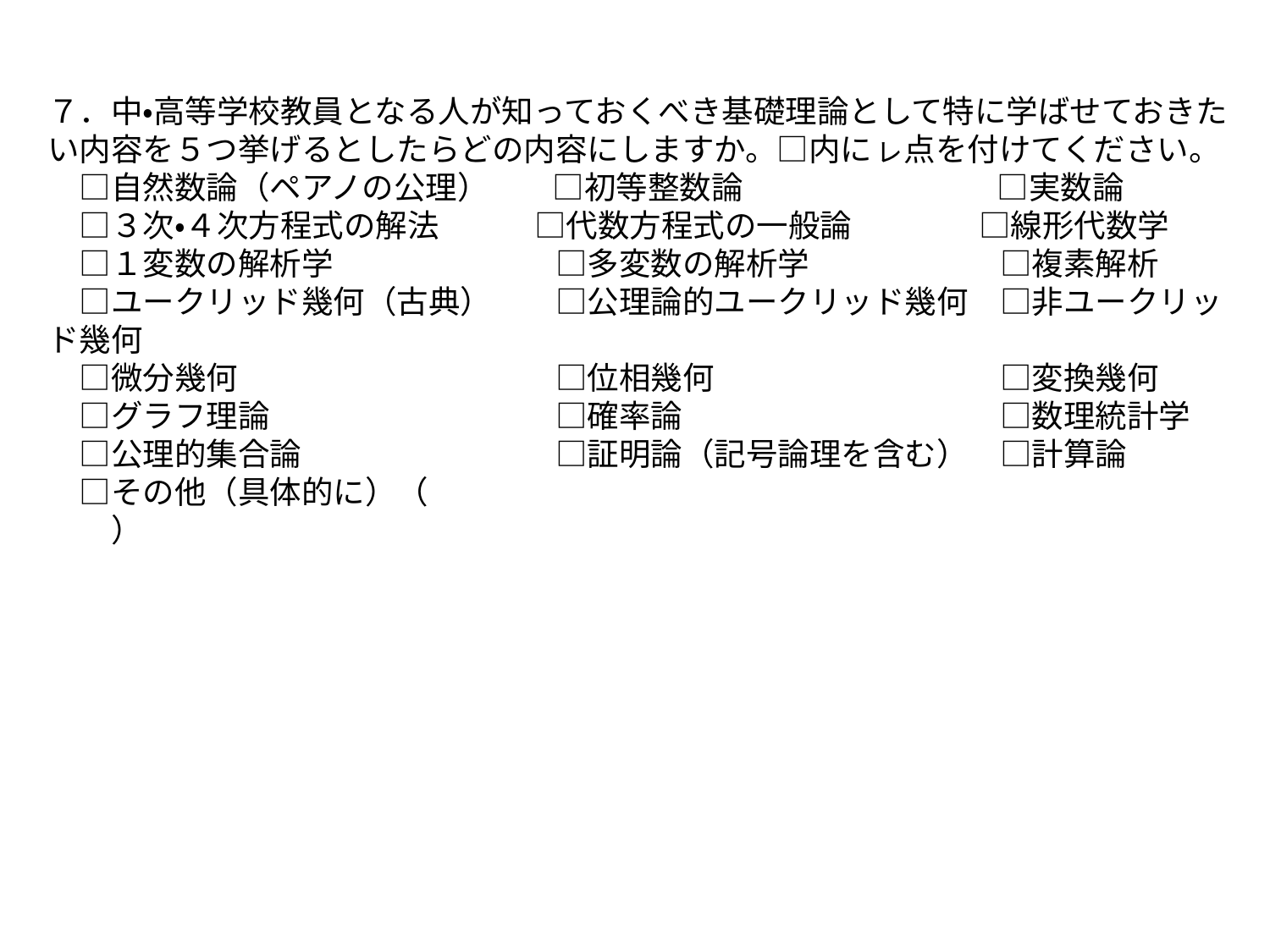

７．中・高等学校教員となる人が知っておくべき基礎理論として特に学ばせておきたい内容を５つ挙げるとしたらどの内容にしますか。□内にㇾ点を付けてください。
　□自然数論（ペアノの公理）　　□初等整数論　　　　　　　　□実数論
　□３次・４次方程式の解法　　　□代数方程式の一般論　　　　□線形代数学
　□１変数の解析学　　　　　　　□多変数の解析学　　　　　　□複素解析
　□ユークリッド幾何（古典）　　□公理論的ユークリッド幾何　□非ユークリッド幾何
　□微分幾何　　　　　　　　　　□位相幾何　　　　　　　　　□変換幾何
　□グラフ理論　　　　　　　　　□確率論　　　　　　　　　　□数理統計学
　□公理的集合論　　　　　　　　□証明論（記号論理を含む）　□計算論
　□その他（具体的に）（　　　　　　　　　　　　　　　　　　　　　　　　　　　）